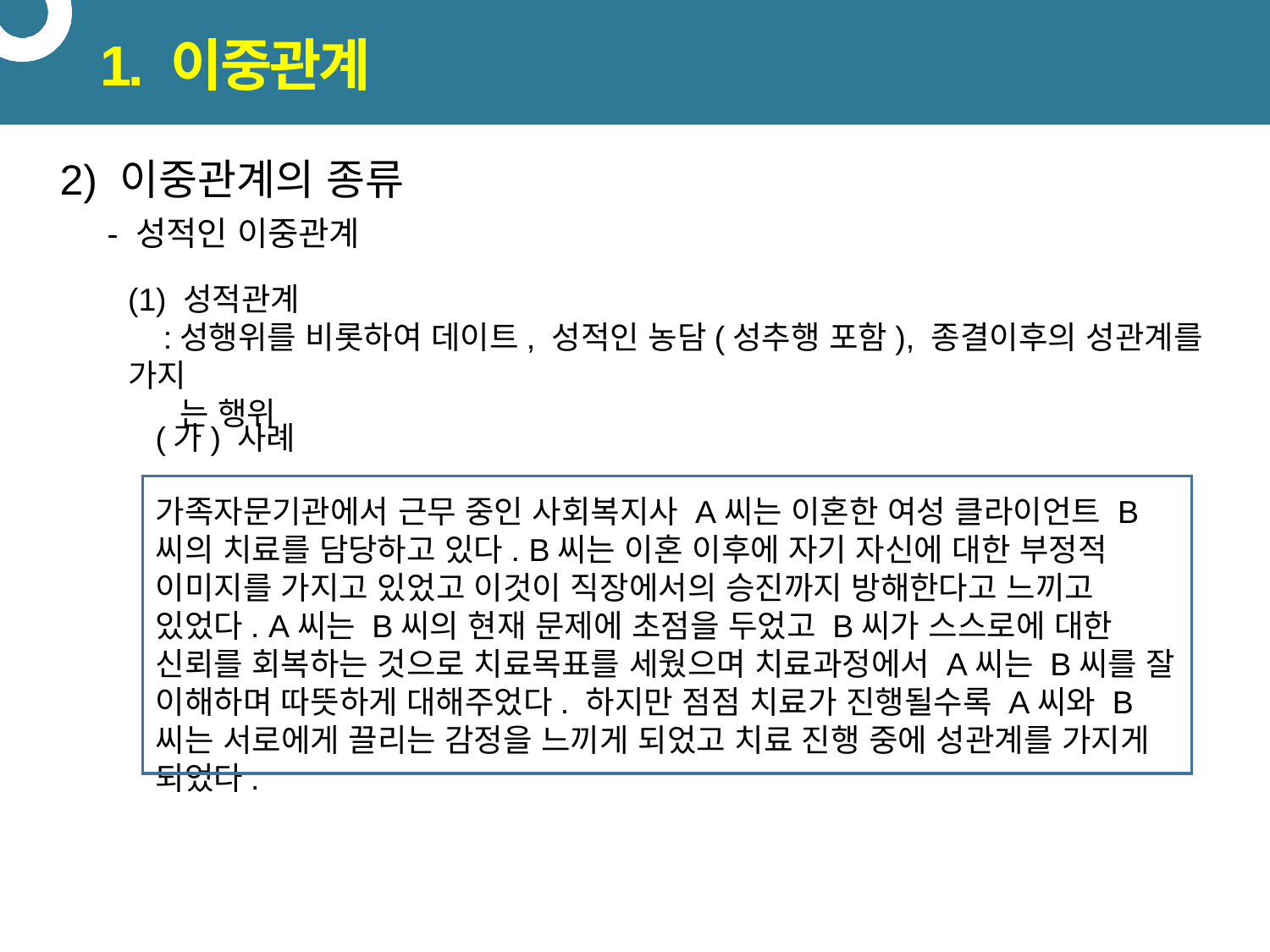

# 1. 이중관계
2) 이중관계의 종류
    - 성적인 이중관계
(1) 성적관계
    :성행위를 비롯하여 데이트, 성적인 농담(성추행 포함), 종결이후의 성관계를 가지
     는 행위

(가) 사례

가족자문기관에서 근무 중인 사회복지사 A씨는 이혼한 여성 클라이언트 B씨의 치료를 담당하고 있다. B씨는 이혼 이후에 자기 자신에 대한 부정적 이미지를 가지고 있었고 이것이 직장에서의 승진까지 방해한다고 느끼고 있었다. A씨는 B씨의 현재 문제에 초점을 두었고 B씨가 스스로에 대한 신뢰를 회복하는 것으로 치료목표를 세웠으며 치료과정에서 A씨는 B씨를 잘 이해하며 따뜻하게 대해주었다. 하지만 점점 치료가 진행될수록 A씨와 B씨는 서로에게 끌리는 감정을 느끼게 되었고 치료 진행 중에 성관계를 가지게 되었다.